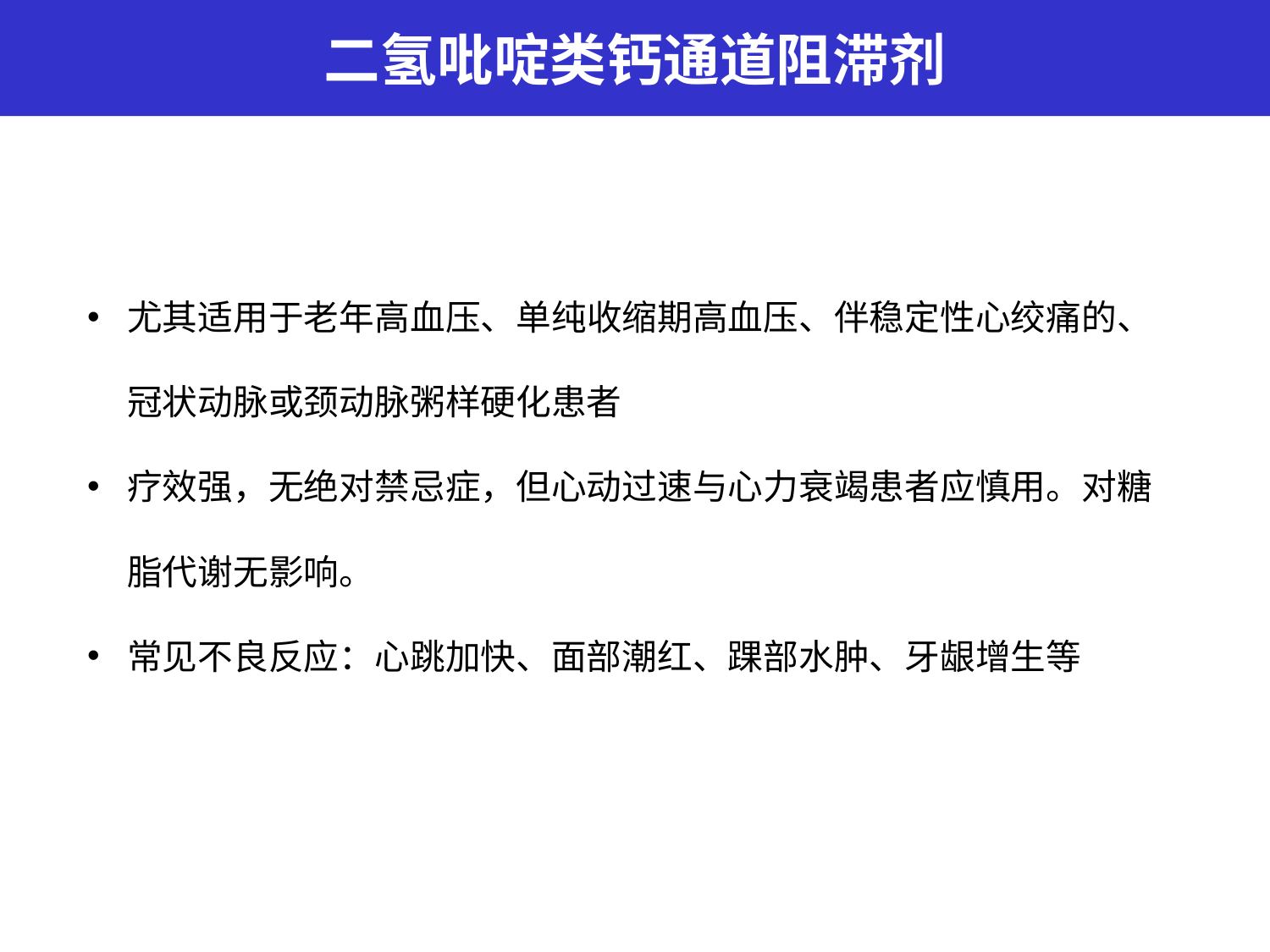

二氢吡啶类钙通道阻滞剂
尤其适用于老年高血压、单纯收缩期高血压、伴稳定性心绞痛的、冠状动脉或颈动脉粥样硬化患者
疗效强，无绝对禁忌症，但心动过速与心力衰竭患者应慎用。对糖脂代谢无影响。
常见不良反应：心跳加快、面部潮红、踝部水肿、牙龈增生等